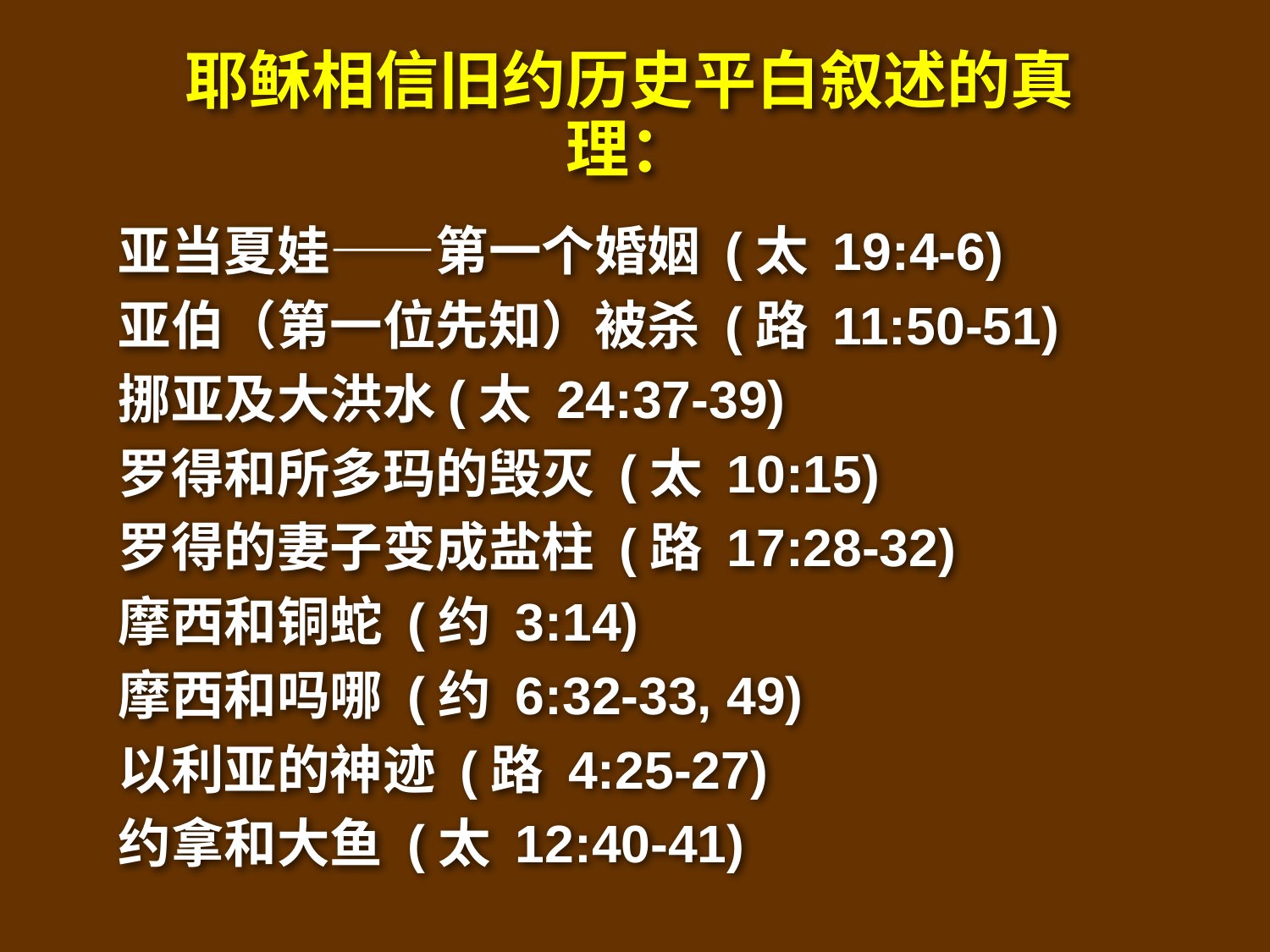

耶稣相信旧约历史平白叙述的真理：
亚当夏娃——第一个婚姻 (太 19:4-6)
亚伯（第一位先知）被杀 (路 11:50-51)
挪亚及大洪水(太 24:37-39)
罗得和所多玛的毁灭 (太 10:15)
罗得的妻子变成盐柱 (路 17:28-32)
摩西和铜蛇 (约 3:14)
摩西和吗哪 (约 6:32-33, 49)
以利亚的神迹 (路 4:25-27)
约拿和大鱼 (太 12:40-41)